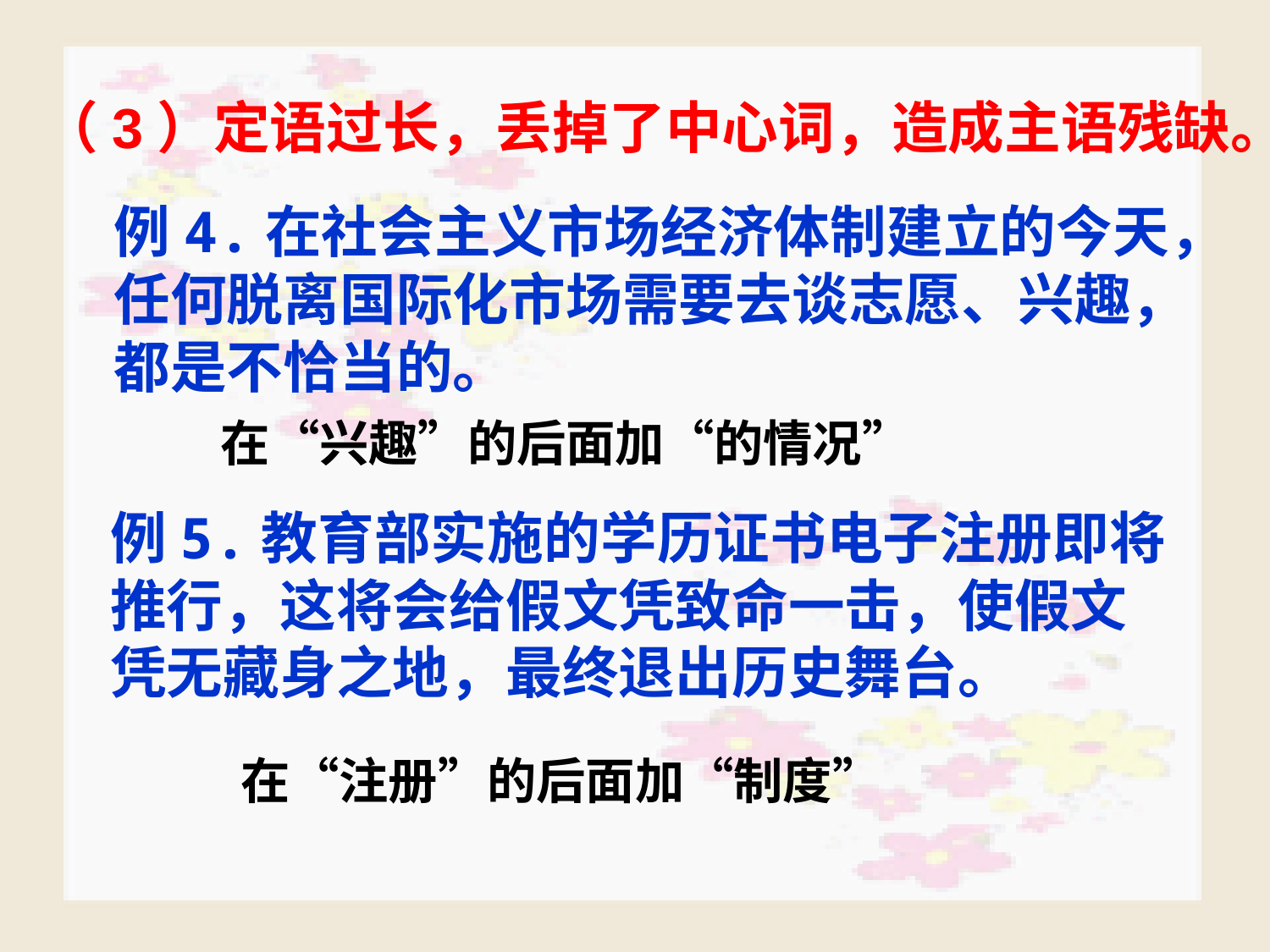

（3）定语过长，丢掉了中心词，造成主语残缺。
例4.在社会主义市场经济体制建立的今天，
任何脱离国际化市场需要去谈志愿、兴趣，
都是不恰当的。
在“兴趣”的后面加“的情况”
例5.教育部实施的学历证书电子注册即将
推行，这将会给假文凭致命一击，使假文
凭无藏身之地，最终退出历史舞台。
在“注册”的后面加“制度”